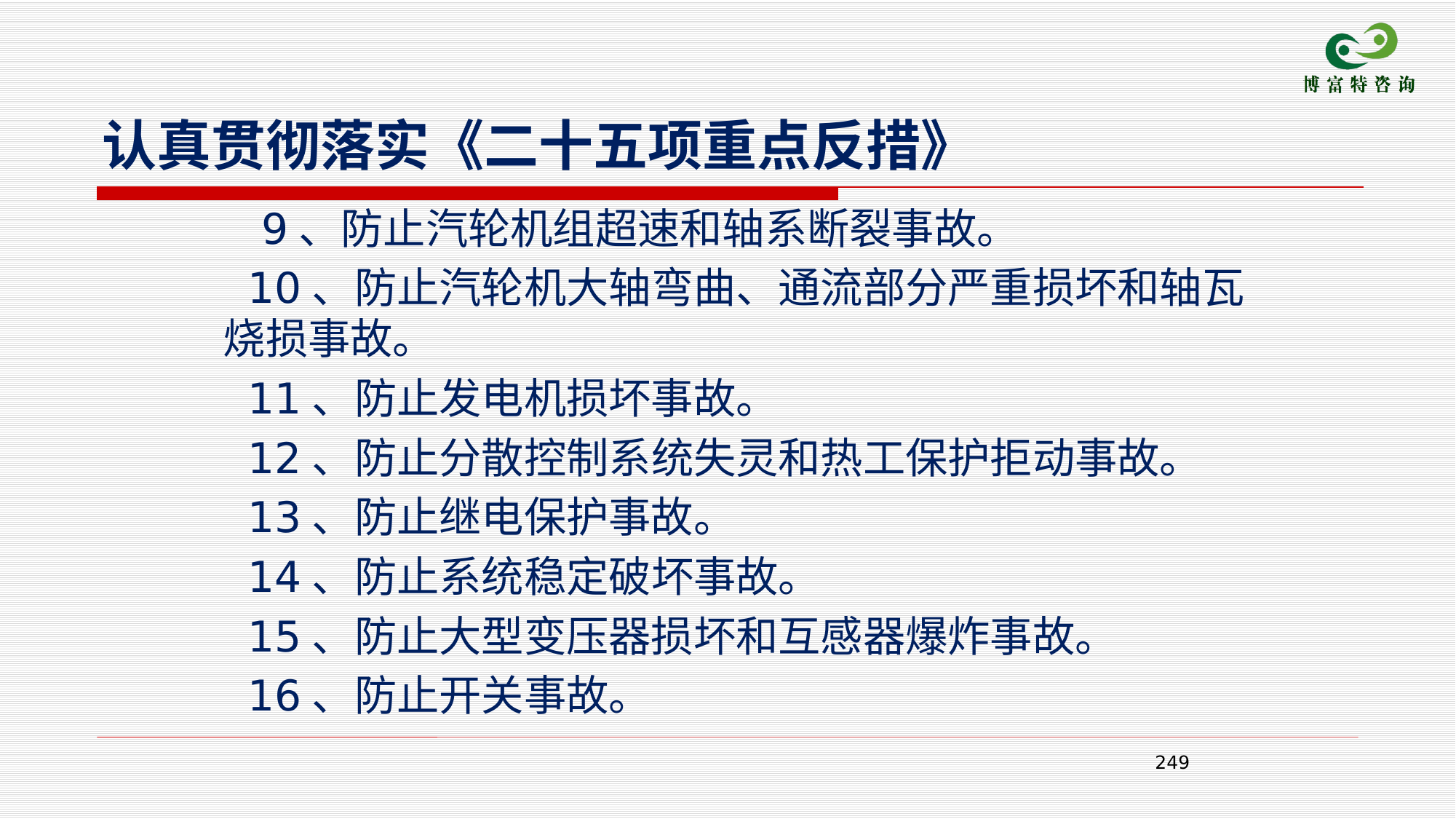

认真贯彻落实《二十五项重点反措》
       9、防止汽轮机组超速和轴系断裂事故。
      10、防止汽轮机大轴弯曲、通流部分严重损坏和轴瓦烧损事故。
      11、防止发电机损坏事故。
      12、防止分散控制系统失灵和热工保护拒动事故。
      13、防止继电保护事故。
      14、防止系统稳定破坏事故。
      15、防止大型变压器损坏和互感器爆炸事故。
      16、防止开关事故。

249